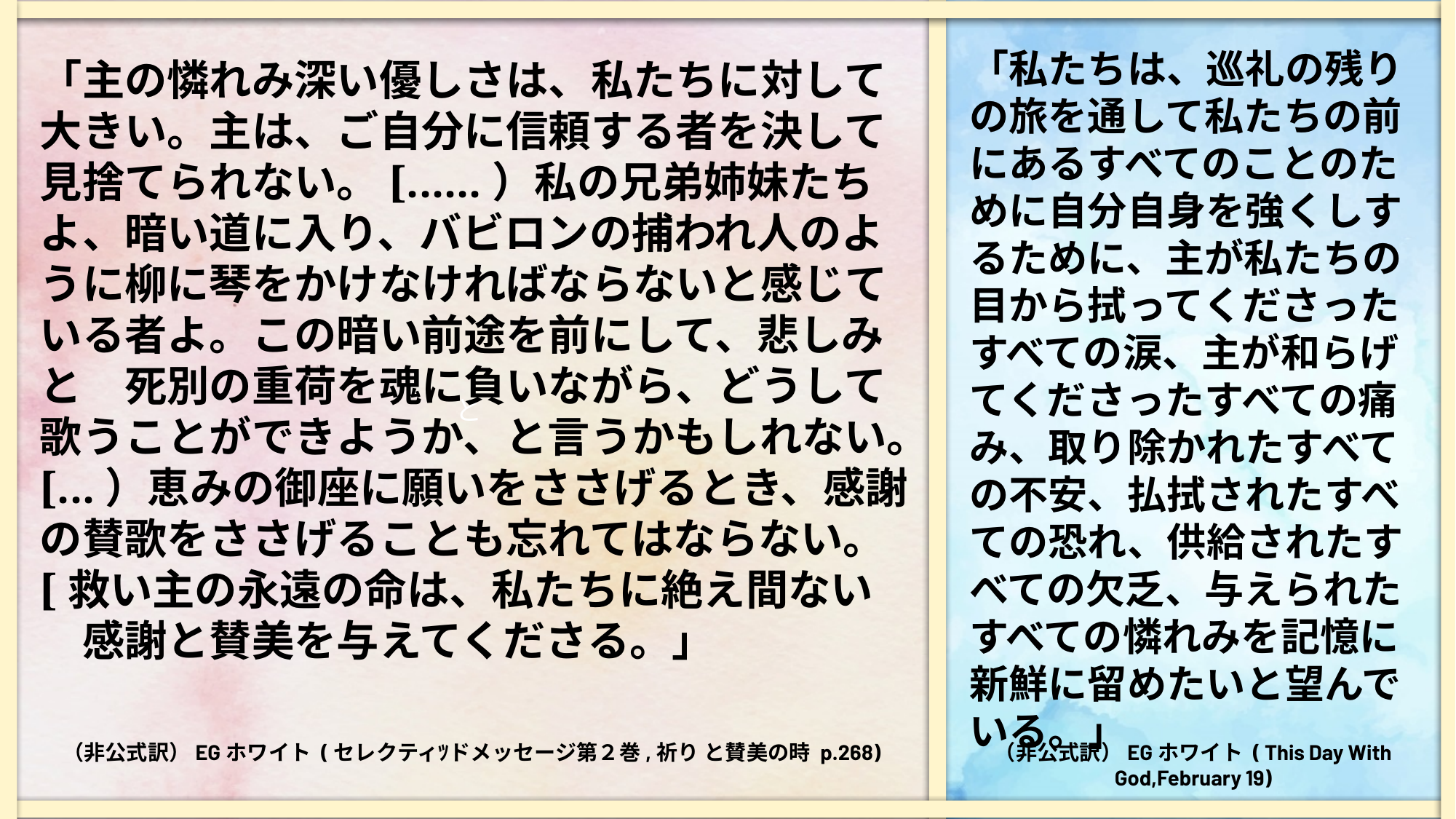

と

「私たちは、巡礼の残りの旅を通して私たちの前にあるすべてのことのために自分自身を強くしするために、主が私たちの目から拭ってくださったすべての涙、主が和らげてくださったすべての痛み、取り除かれたすべての不安、払拭されたすべての恐れ、供給されたすべての欠乏、与えられたすべての憐れみを記憶に新鮮に留めたいと望んでいる。」
「主の憐れみ深い優しさは、私たちに対して大きい。主は、ご自分に信頼する者を決して見捨てられない。[......）私の兄弟姉妹たちよ、暗い道に入り、バビロンの捕われ人のように柳に琴をかけなければならないと感じている者よ。この暗い前途を前にして、悲しみと　死別の重荷を魂に負いながら、どうして歌うことができようか、と言うかもしれない。[...）恵みの御座に願いをささげるとき、感謝の賛歌をささげることも忘れてはならない。[救い主の永遠の命は、私たちに絶え間ない　感謝と賛美を与えてくださる。」
（非公式訳）EGホワイト (セレクティﾂドメッセージ第２巻,祈り と賛美の時 p.268)
（非公式訳）EGホワイト ( This Day With God,February 19)